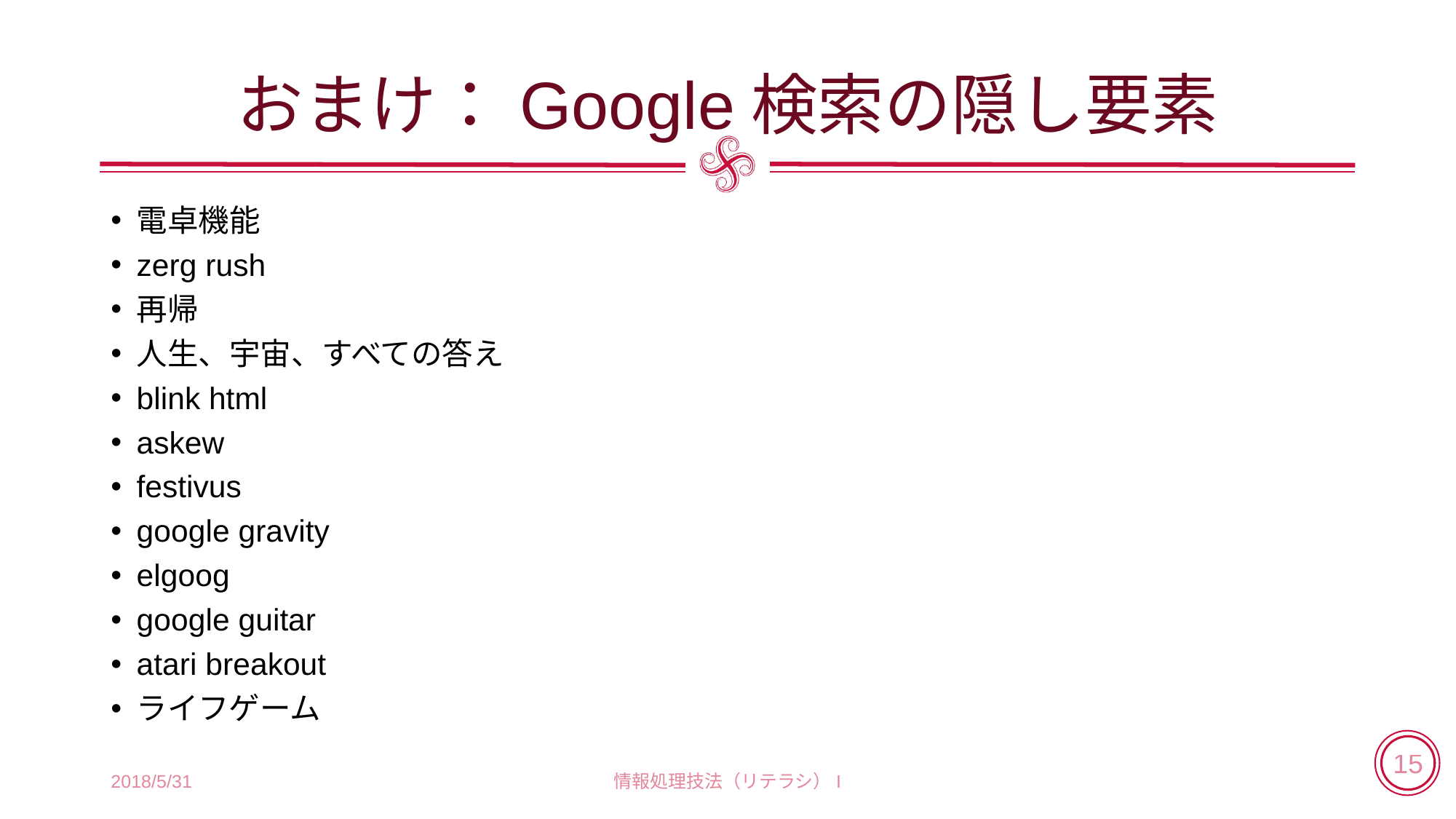

# おまけ：Google検索の隠し要素
電卓機能
zerg rush
再帰
人生、宇宙、すべての答え
blink html
askew
festivus
google gravity
elgoog
google guitar
atari breakout
ライフゲーム

2018/5/31
情報処理技法（リテラシ）I